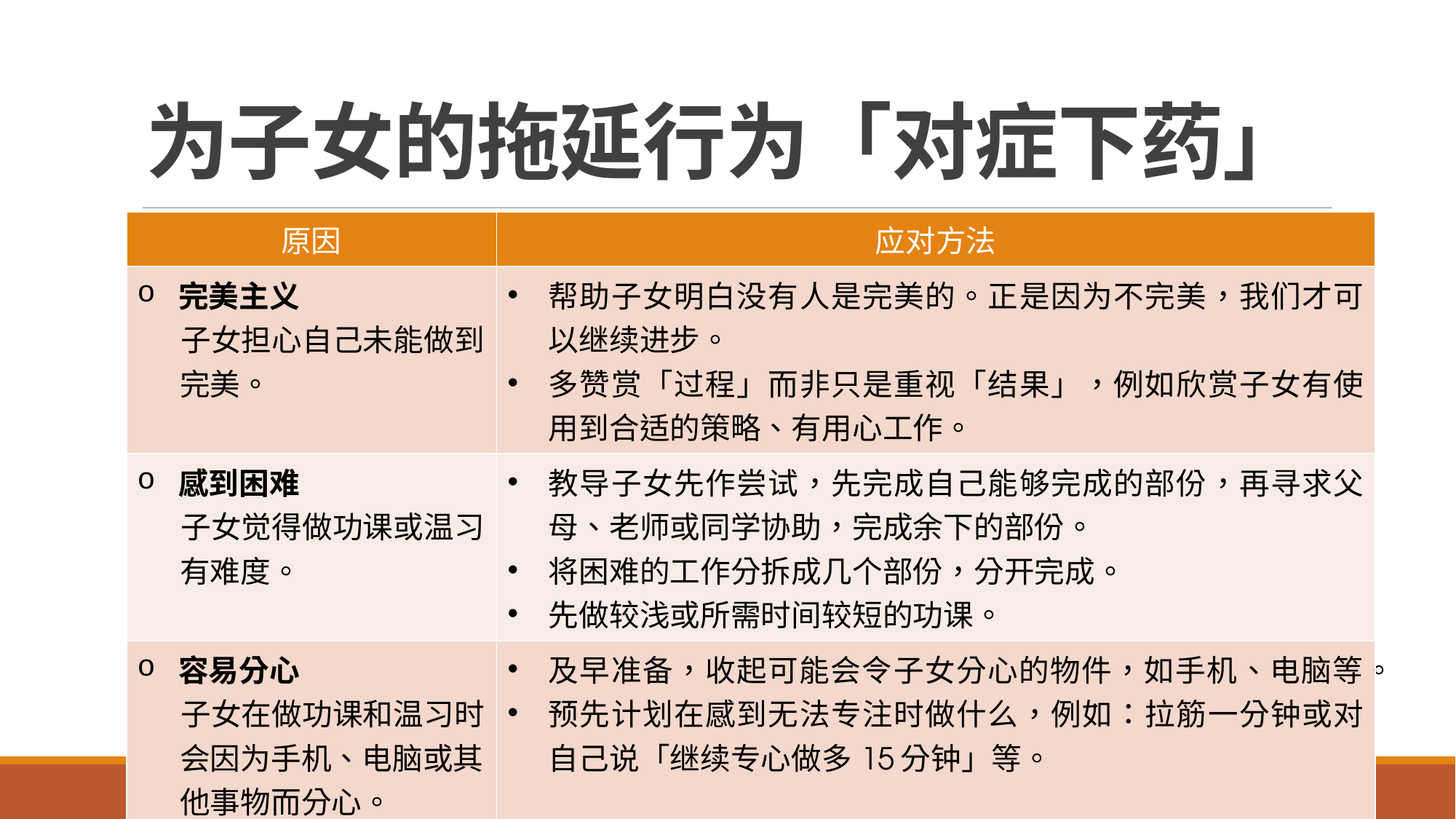

# 为子女的拖延行为「对症下药」
| 原因 | 应对方法 |
| --- | --- |
| 完美主义 子女担心自己未能做到 完美。 | 帮助子女明白没有人是完美的。正是因为不完美，我们才可以继续进步。 多赞赏「过程」而非只是重视「结果」，例如欣赏子女有使用到合适的策略、有用心工作。 |
| 感到困难 子女觉得做功课或温习 有难度。 | 教导子女先作尝试，先完成自己能够完成的部份，再寻求父母、老师或同学协助，完成余下的部份。 将困难的工作分拆成几个部份，分开完成。 先做较浅或所需时间较短的功课。 |
| 容易分心 子女在做功课和温习时 会因为手机、电脑或其 他事物而分心。 | 及早准备，收起可能会令子女分心的物件，如手机、电脑等。 预先计划在感到无法专注时做什么，例如：拉筋一分钟或对自己说「继续专心做多15分钟」等。 |